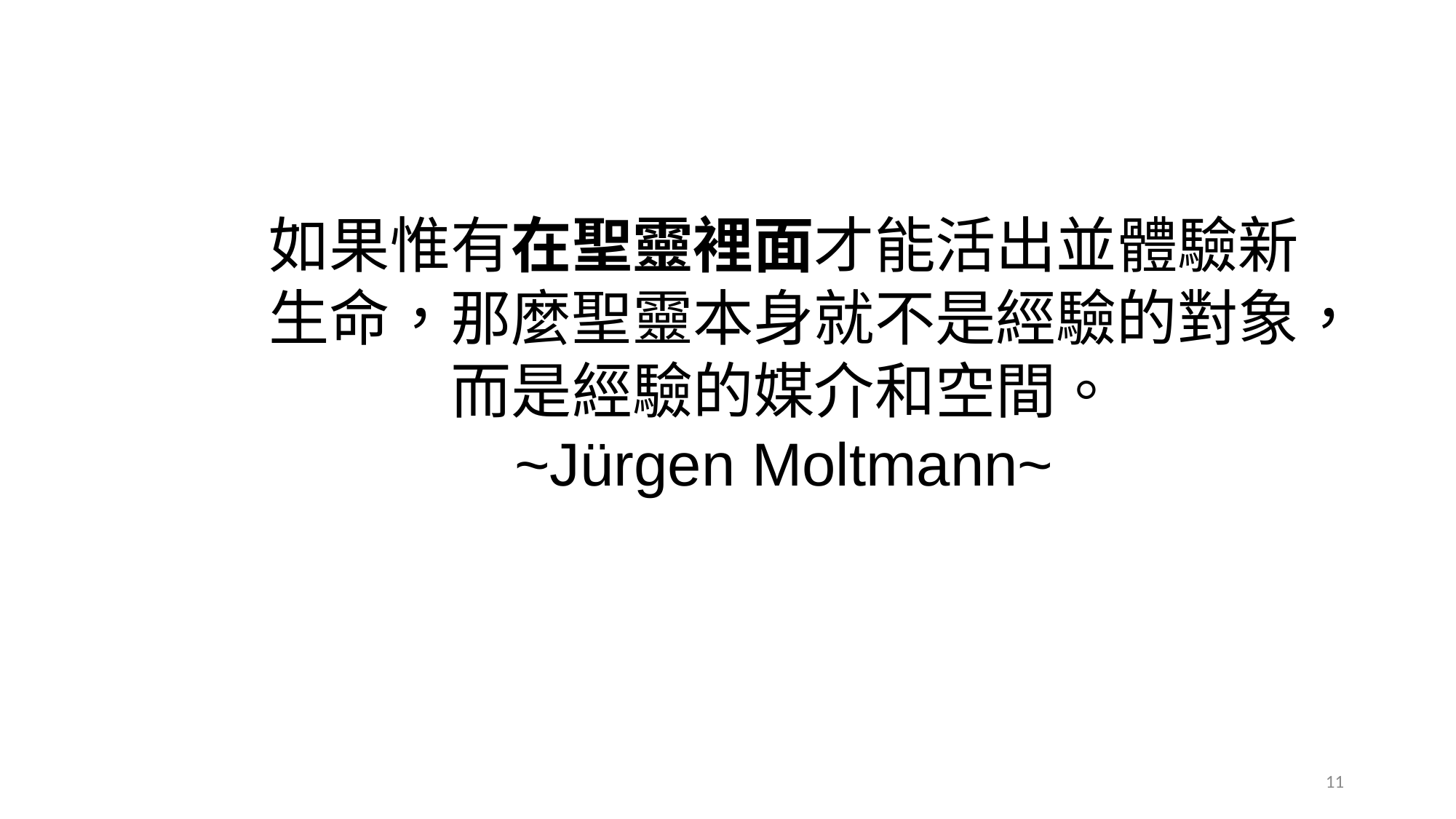

如果惟有在聖靈裡面才能活出並體驗新生命，那麼聖靈本身就不是經驗的對象，而是經驗的媒介和空間。
~Jürgen Moltmann~
11